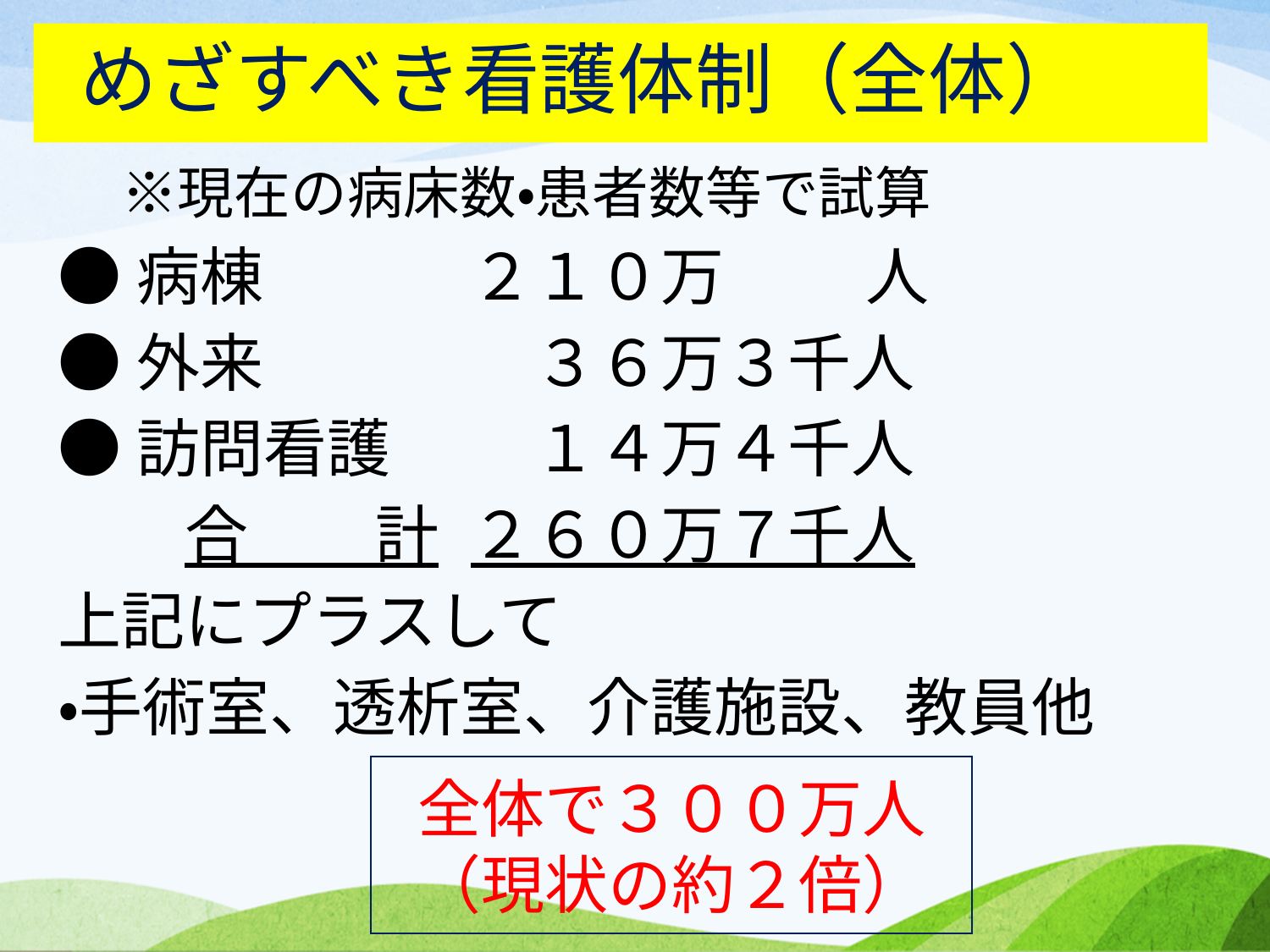

# めざすべき看護体制（全体）
　※現在の病床数・患者数等で試算
●病棟		２１０万　　 人
●外来		　３６万３千人
●訪問看護	　１４万４千人
　　合　　計	２６０万７千人
上記にプラスして
・手術室、透析室、介護施設、教員他
全体で３００万人
（現状の約２倍）